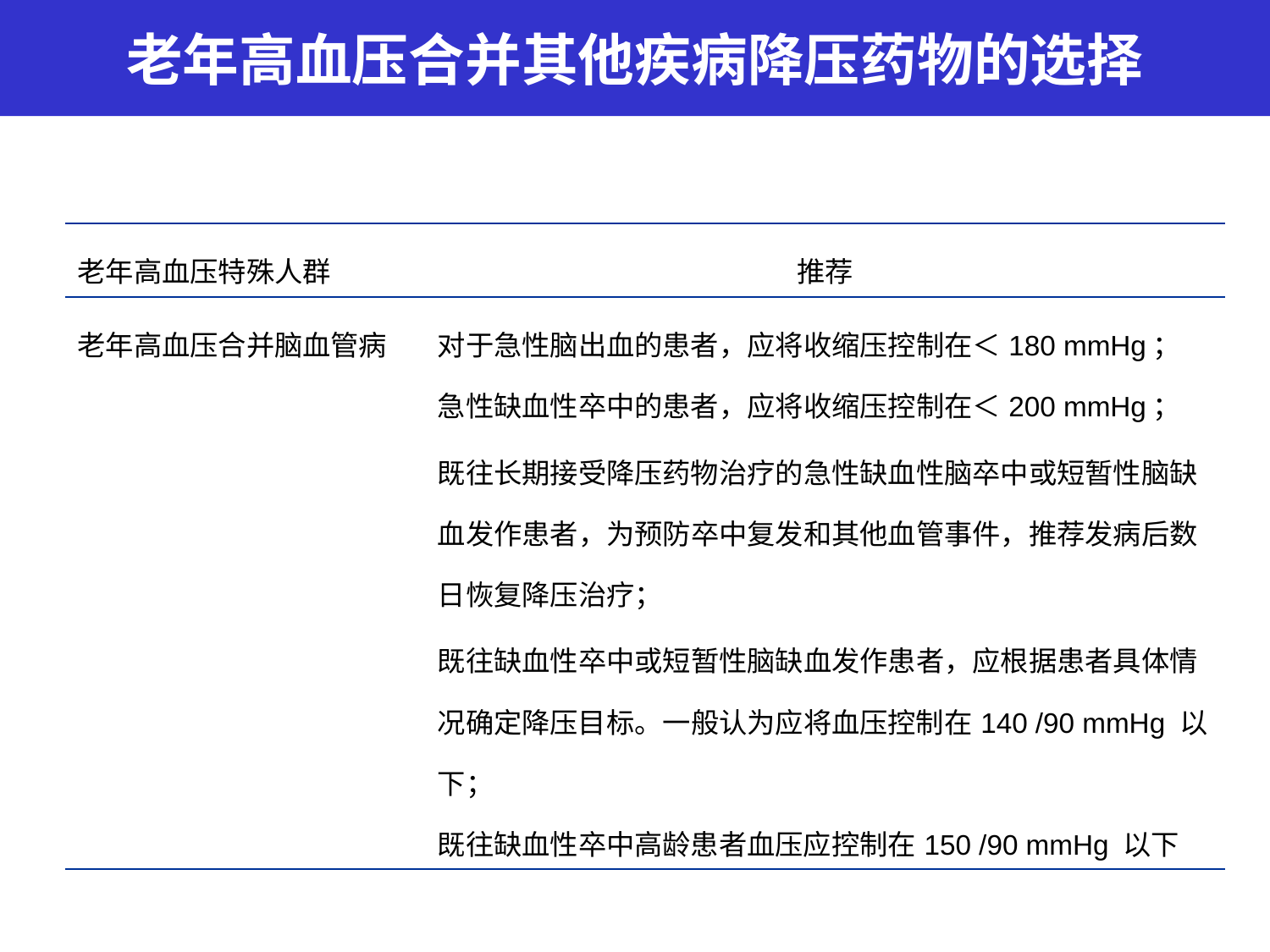

老年高血压合并其他疾病降压药物的选择
| 老年高血压特殊人群 | 推荐 |
| --- | --- |
| 老年高血压合并脑血管病 | 对于急性脑出血的患者，应将收缩压控制在＜180 mmHg； 急性缺血性卒中的患者，应将收缩压控制在＜200 mmHg； 既往长期接受降压药物治疗的急性缺血性脑卒中或短暂性脑缺血发作患者，为预防卒中复发和其他血管事件，推荐发病后数日恢复降压治疗； 既往缺血性卒中或短暂性脑缺血发作患者，应根据患者具体情况确定降压目标。一般认为应将血压控制在140 /90 mmHg 以下； 既往缺血性卒中高龄患者血压应控制在150 /90 mmHg 以下 |